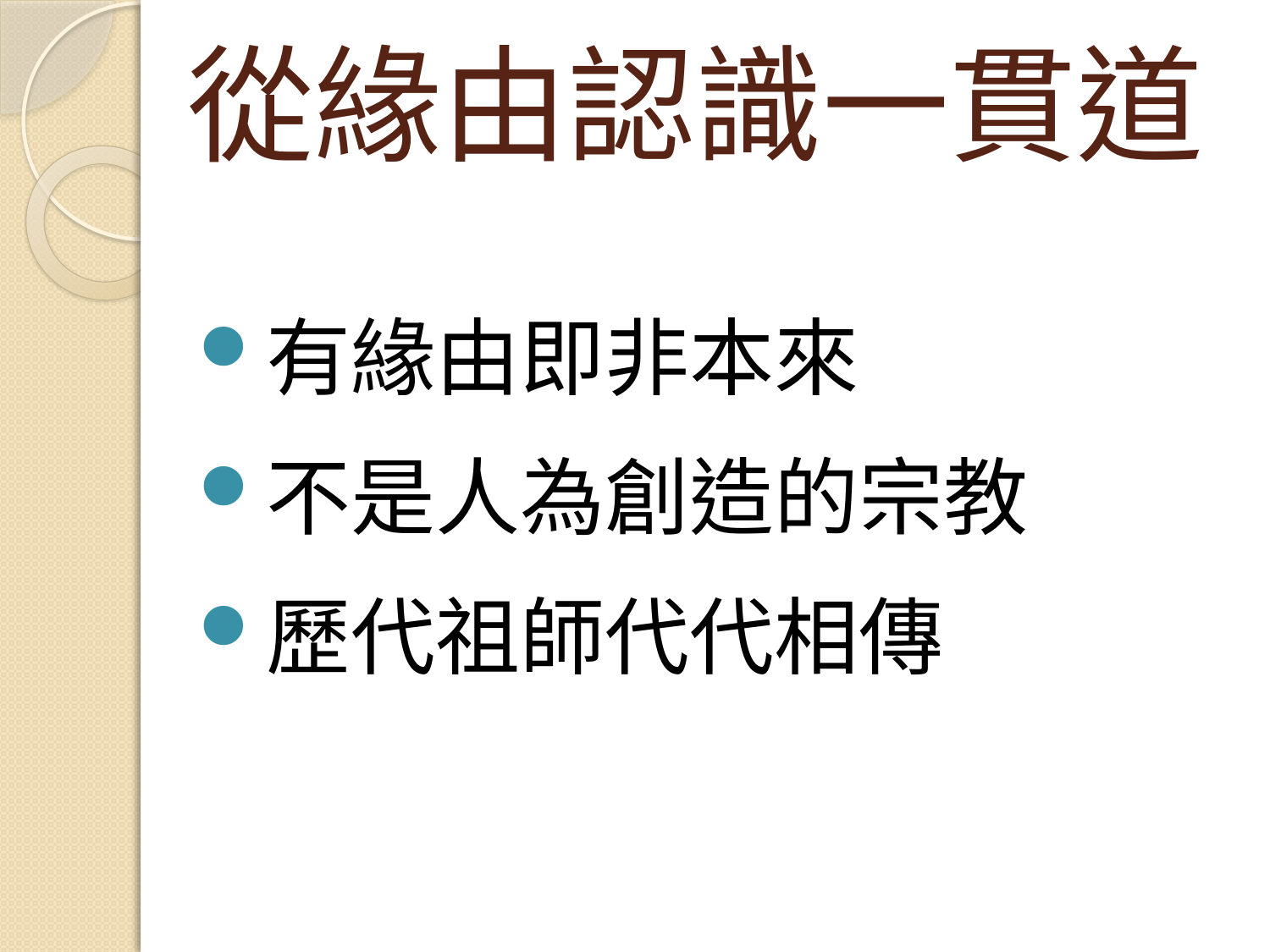

# 從緣由認識一貫道

有緣由即非本來

不是人為創造的宗教

歷代祖師代代相傳